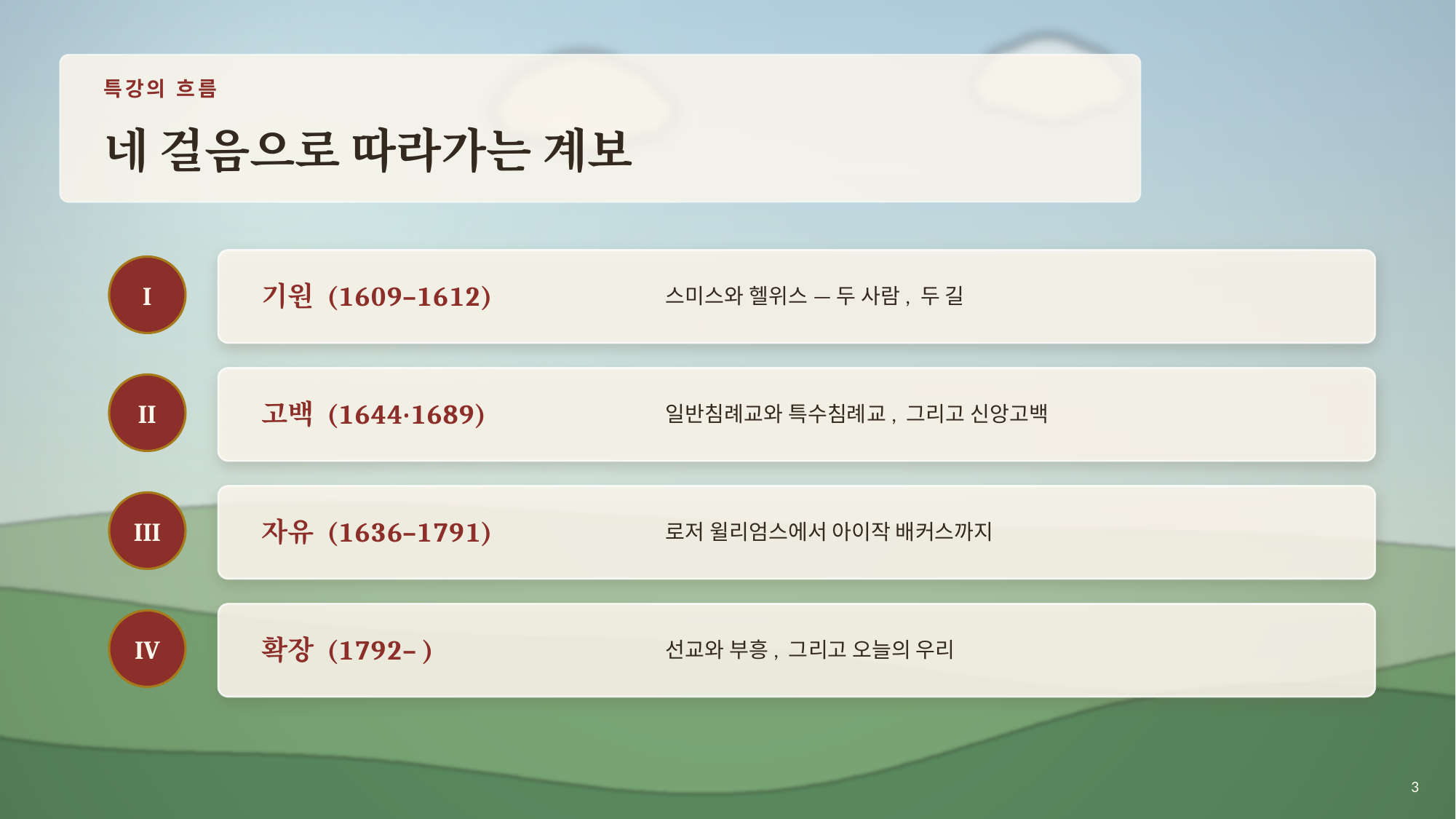

특강의 흐름
네 걸음으로 따라가는 계보

기원 (1609–1612)
스미스와 헬위스 — 두 사람, 두 길

I

고백 (1644·1689)
일반침례교와 특수침례교, 그리고 신앙고백

II

자유 (1636–1791)
로저 윌리엄스에서 아이작 배커스까지

III

확장 (1792– )
선교와 부흥, 그리고 오늘의 우리

IV
3